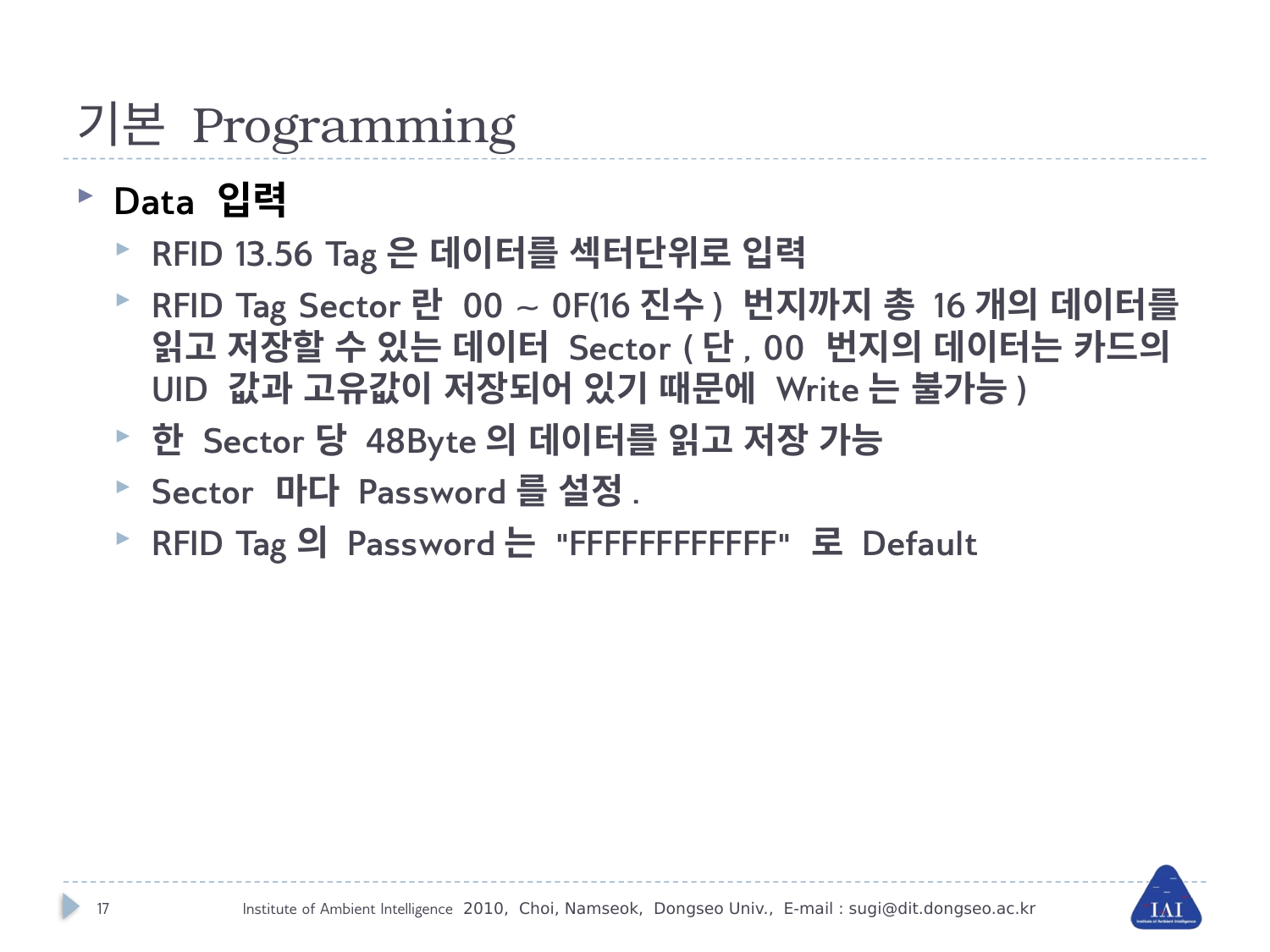

# 기본 Programming
Data 입력
RFID 13.56 Tag은 데이터를 섹터단위로 입력
RFID Tag Sector란 00 ~ 0F(16진수) 번지까지 총 16개의 데이터를 읽고 저장할 수 있는 데이터 Sector (단, 00 번지의 데이터는 카드의 UID 값과 고유값이 저장되어 있기 때문에 Write는 불가능)
한 Sector당 48Byte의 데이터를 읽고 저장 가능
Sector 마다 Password를 설정.
RFID Tag의 Password는 "FFFFFFFFFFFF" 로 Default